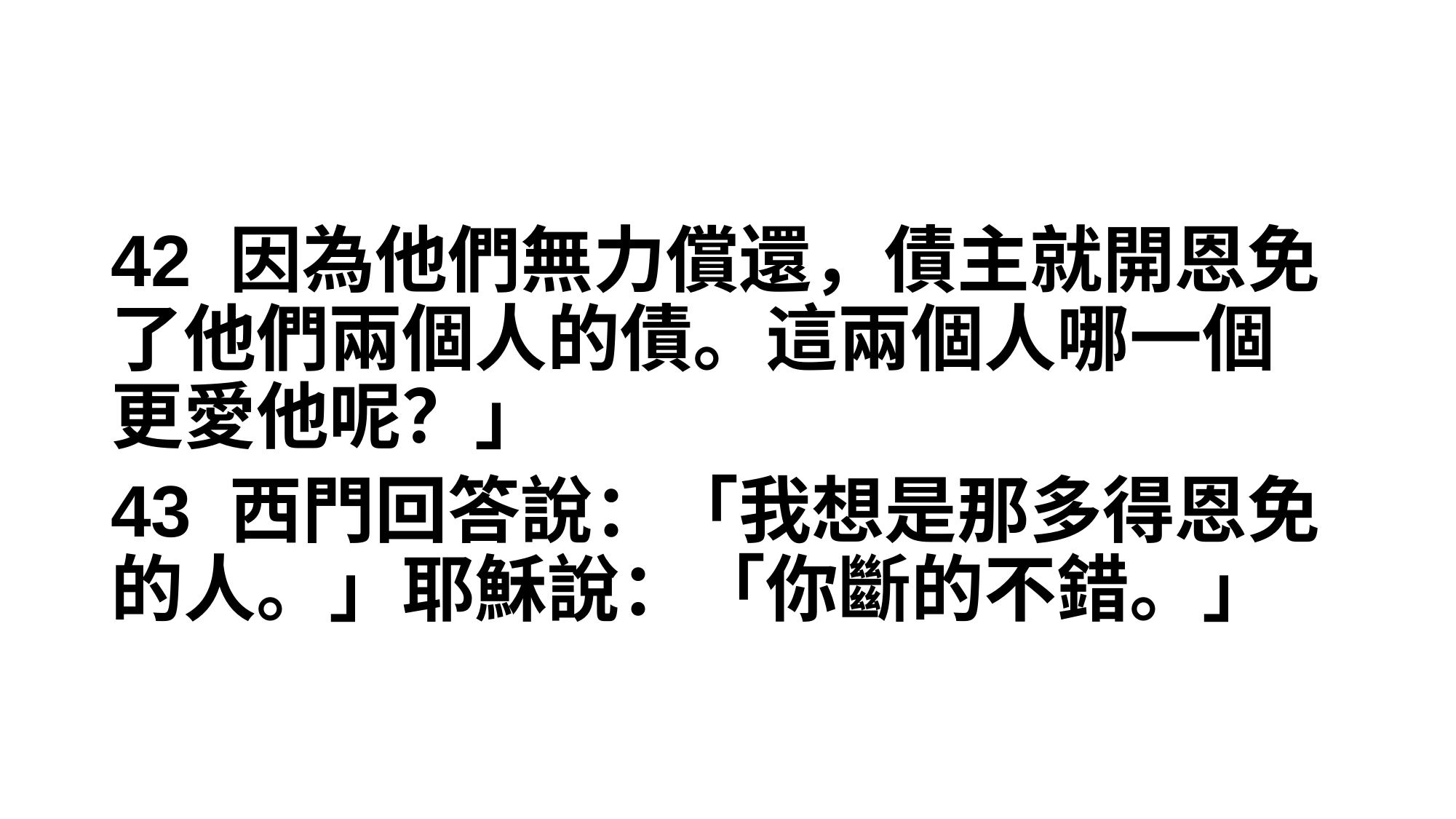

#
42 因為他們無力償還，債主就開恩免了他們兩個人的債。這兩個人哪一個更愛他呢？」
43 西門回答說：「我想是那多得恩免的人。」耶穌說：「你斷的不錯。」